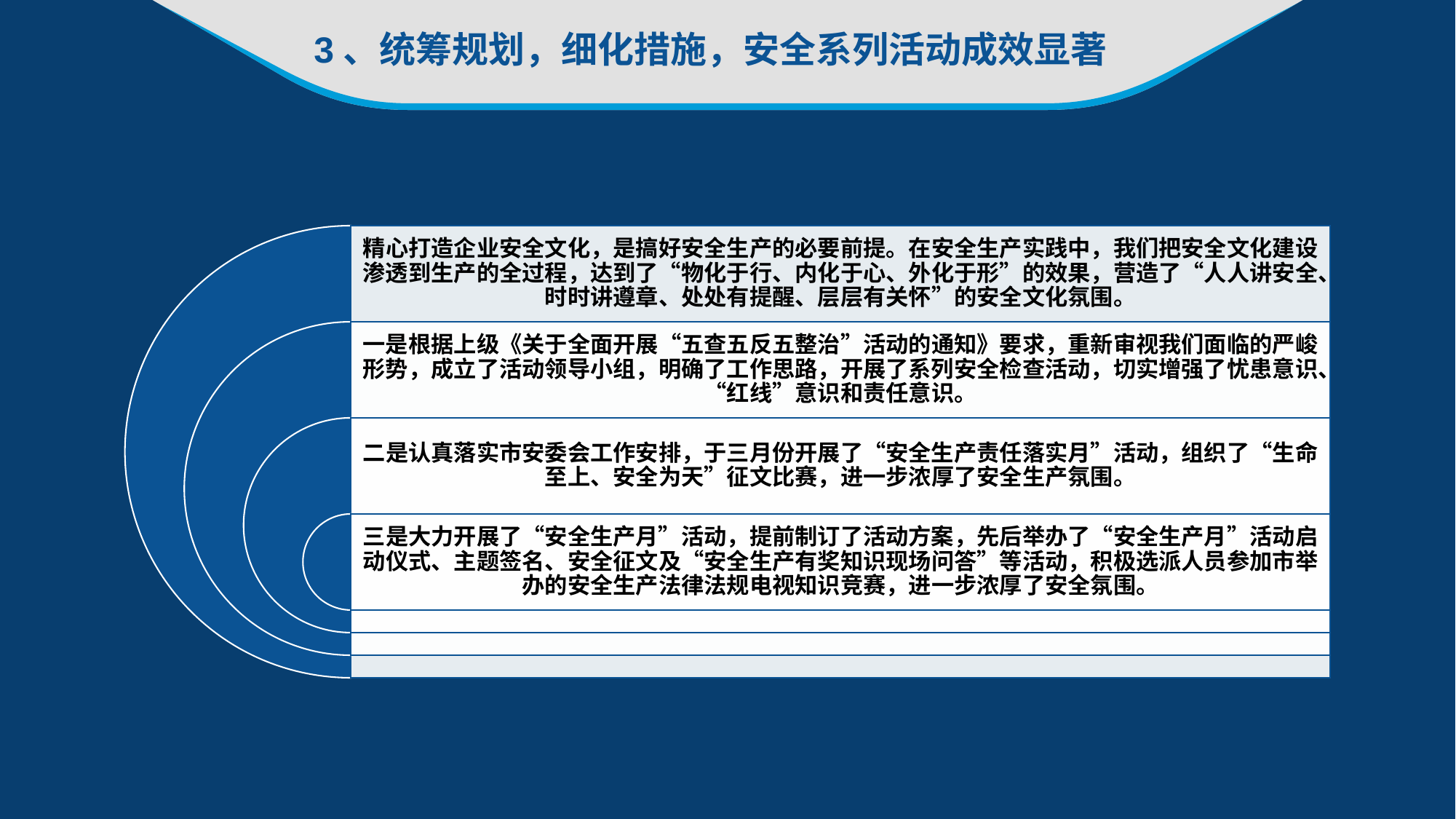

3、统筹规划，细化措施，安全系列活动成效显著
精心打造企业安全文化，是搞好安全生产的必要前提。在安全生产实践中，我们把安全文化建设渗透到生产的全过程，达到了“物化于行、内化于心、外化于形”的效果，营造了“人人讲安全、时时讲遵章、处处有提醒、层层有关怀”的安全文化氛围。
一是根据上级《关于全面开展“五查五反五整治”活动的通知》要求，重新审视我们面临的严峻形势，成立了活动领导小组，明确了工作思路，开展了系列安全检查活动，切实增强了忧患意识、“红线”意识和责任意识。
二是认真落实市安委会工作安排，于三月份开展了“安全生产责任落实月”活动，组织了“生命至上、安全为天”征文比赛，进一步浓厚了安全生产氛围。
三是大力开展了“安全生产月”活动，提前制订了活动方案，先后举办了“安全生产月”活动启动仪式、主题签名、安全征文及“安全生产有奖知识现场问答”等活动，积极选派人员参加市举办的安全生产法律法规电视知识竞赛，进一步浓厚了安全氛围。